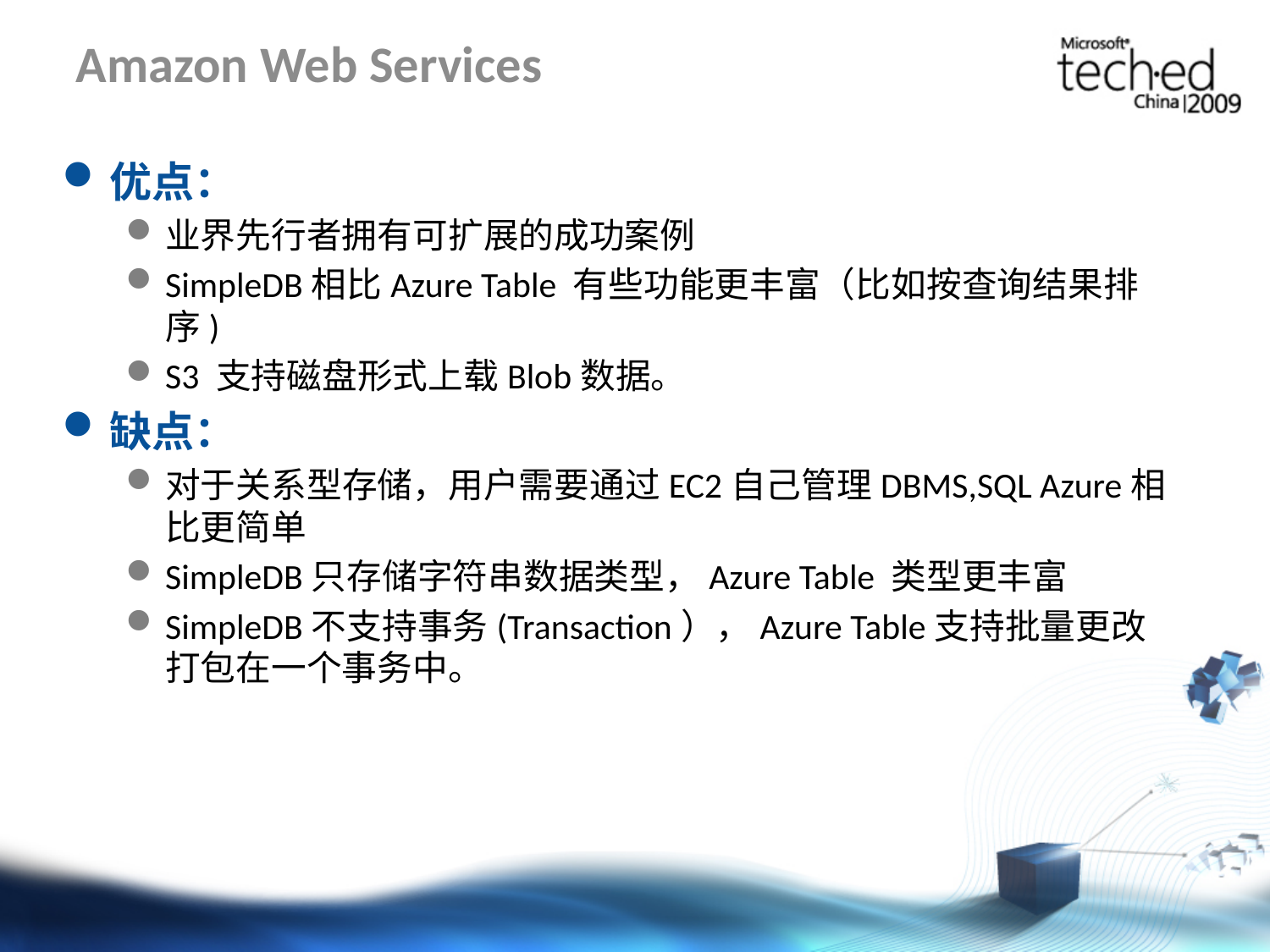

# Amazon Web Services
优点：
业界先行者拥有可扩展的成功案例
SimpleDB相比Azure Table 有些功能更丰富（比如按查询结果排序)
S3 支持磁盘形式上载Blob数据。
缺点：
对于关系型存储，用户需要通过EC2自己管理DBMS,SQL Azure相比更简单
SimpleDB只存储字符串数据类型，Azure Table 类型更丰富
SimpleDB不支持事务(Transaction），Azure Table支持批量更改打包在一个事务中。